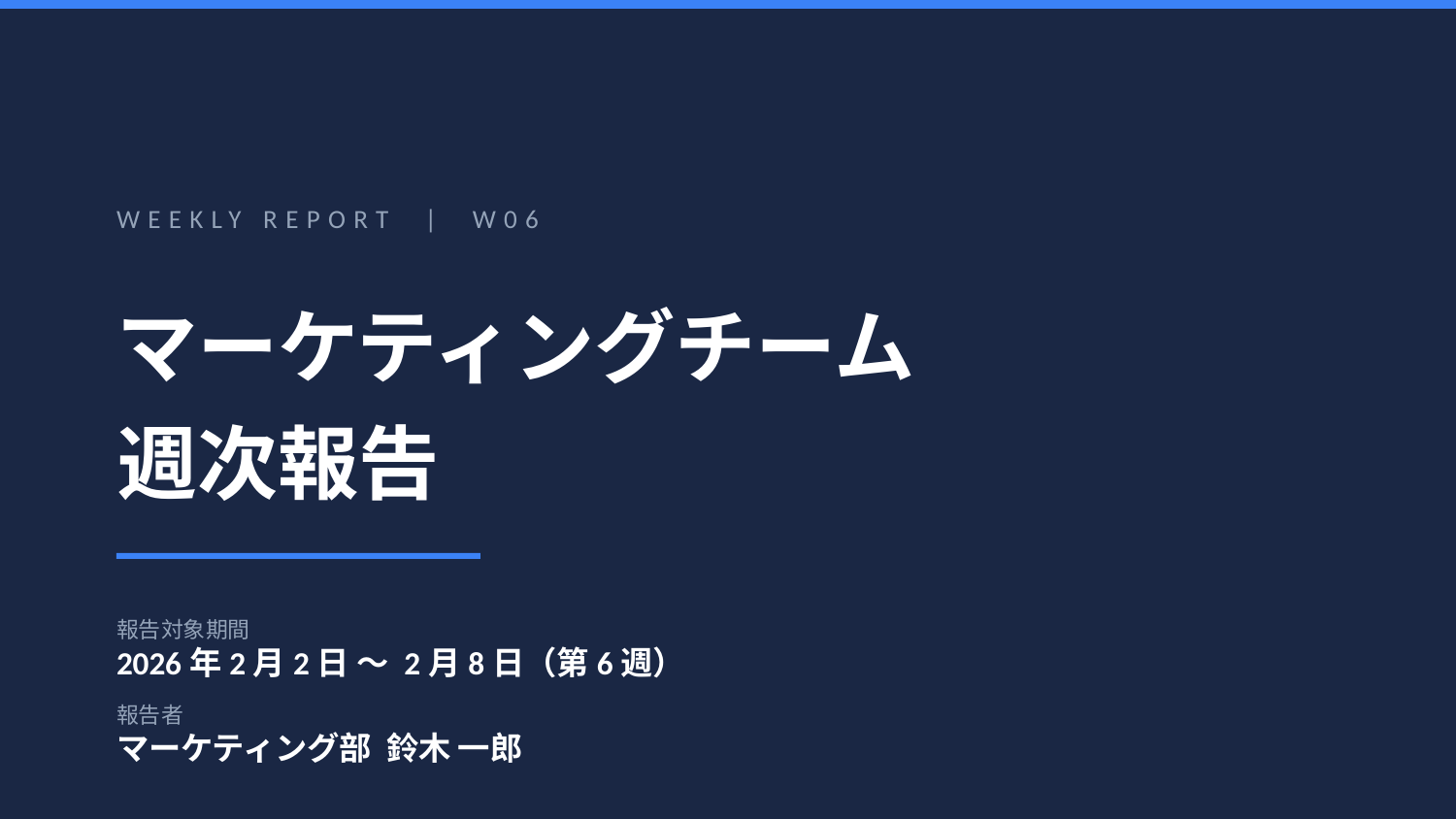

WEEKLY REPORT  |  W06
マーケティングチーム
週次報告

報告対象期間
2026年2月2日 〜 2月8日（第6週）

報告者
マーケティング部  鈴木 一郎